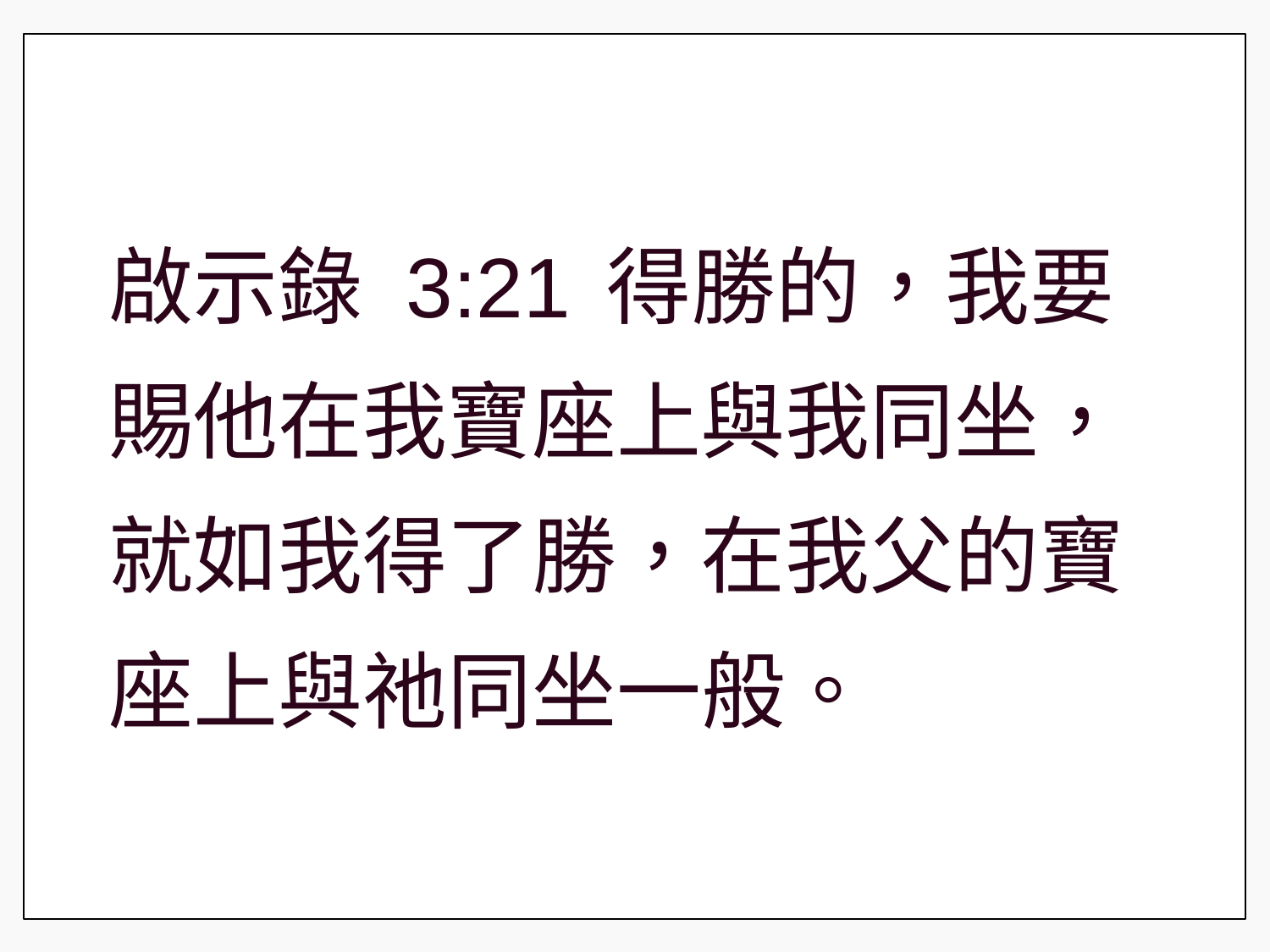

啟示錄 3:21 得勝的，我要賜他在我寶座上與我同坐，就如我得了勝，在我父的寶座上與祂同坐一般。